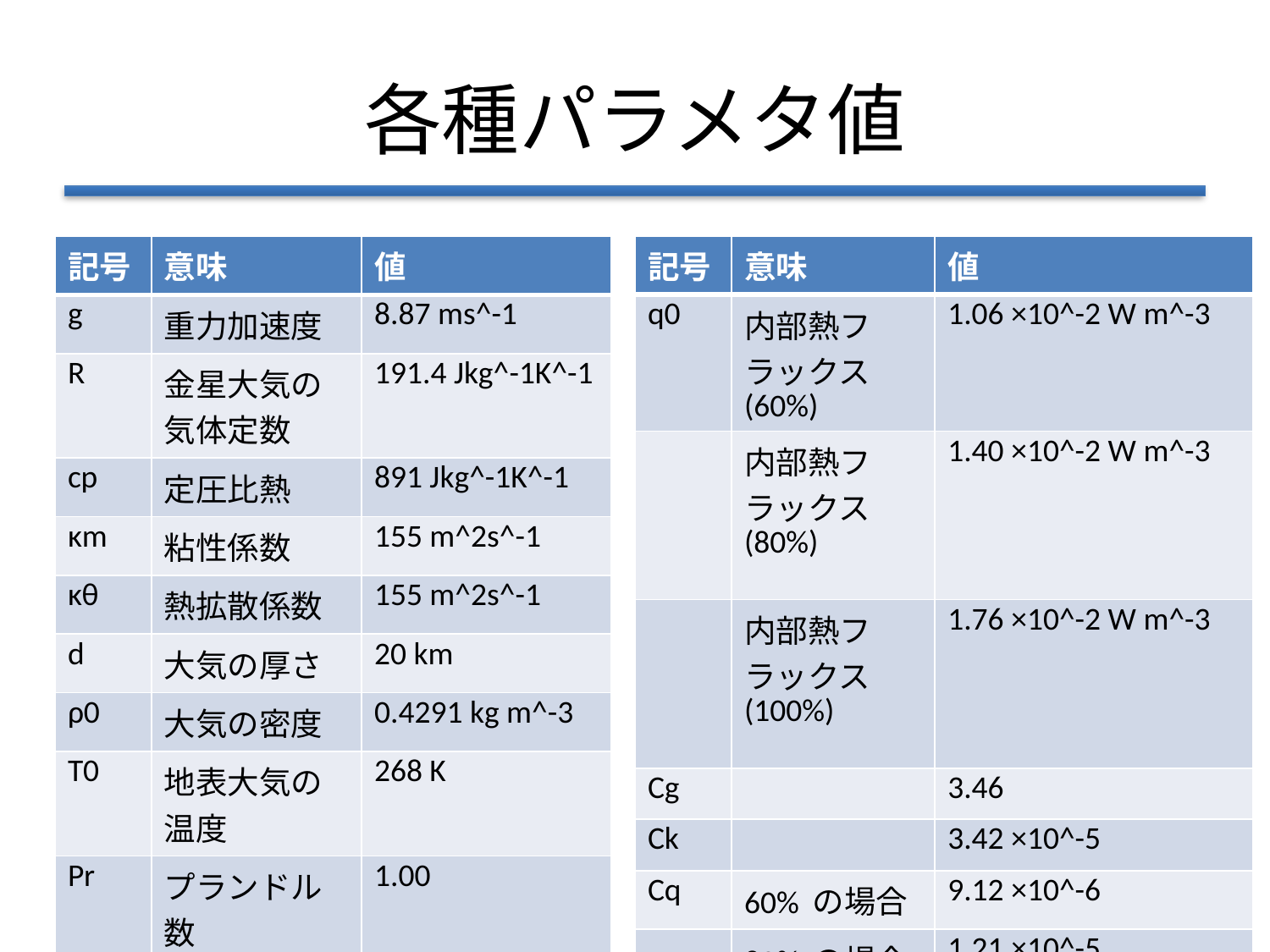

# 各種パラメタ値
| 記号 | 意味 | 値 |
| --- | --- | --- |
| q0 | 内部熱フラックス(60%) | 1.06 ×10^-2 W m^-3 |
|  | 内部熱フラックス(80%) | 1.40 ×10^-2 W m^-3 |
|  | 内部熱フラックス(100%) | 1.76 ×10^-2 W m^-3 |
| Cg |  | 3.46 |
| Ck |  | 3.42 ×10^-5 |
| Cq | 60% の場合 | 9.12 ×10^-6 |
|  | 80% の場合 | 1.21 ×10^-5 |
|  | 100% の場合 | 1.52 ×10^-5 |
| 記号 | 意味 | 値 |
| --- | --- | --- |
| g | 重力加速度 | 8.87 ms^-1 |
| R | 金星大気の気体定数 | 191.4 Jkg^-1K^-1 |
| cp | 定圧比熱 | 891 Jkg^-1K^-1 |
| κm | 粘性係数 | 155 m^2s^-1 |
| κθ | 熱拡散係数 | 155 m^2s^-1 |
| d | 大気の厚さ | 20 km |
| ρ0 | 大気の密度 | 0.4291 kg m^-3 |
| T0 | 地表大気の温度 | 268 K |
| Pr | プランドル数 | 1.00 |
| γ | 比熱比 | 1.27 |